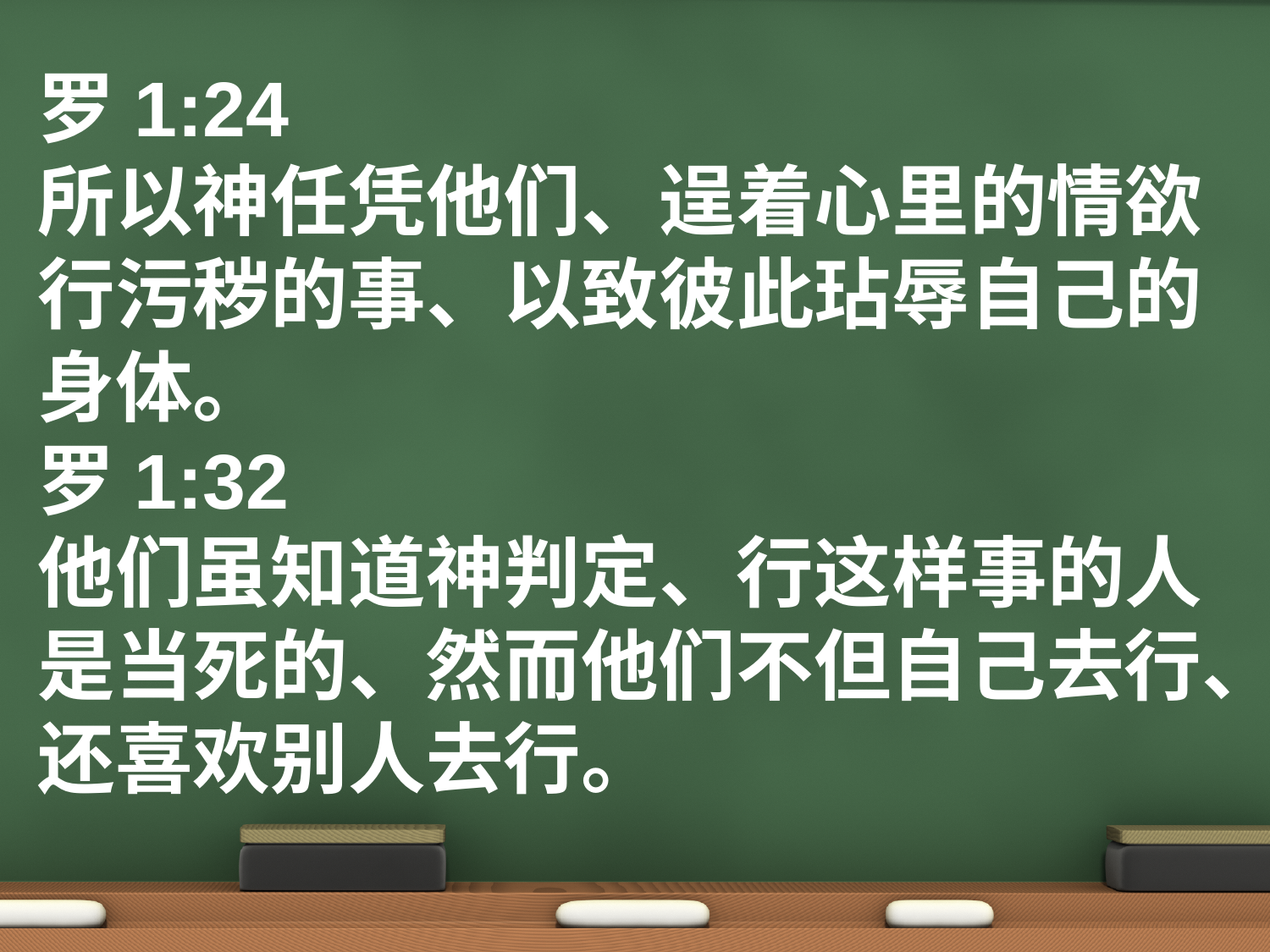

罗1:24
所以神任凭他们、逞着心里的情欲行污秽的事、以致彼此玷辱自己的身体。
罗1:32
他们虽知道神判定、行这样事的人是当死的、然而他们不但自己去行、还喜欢别人去行。